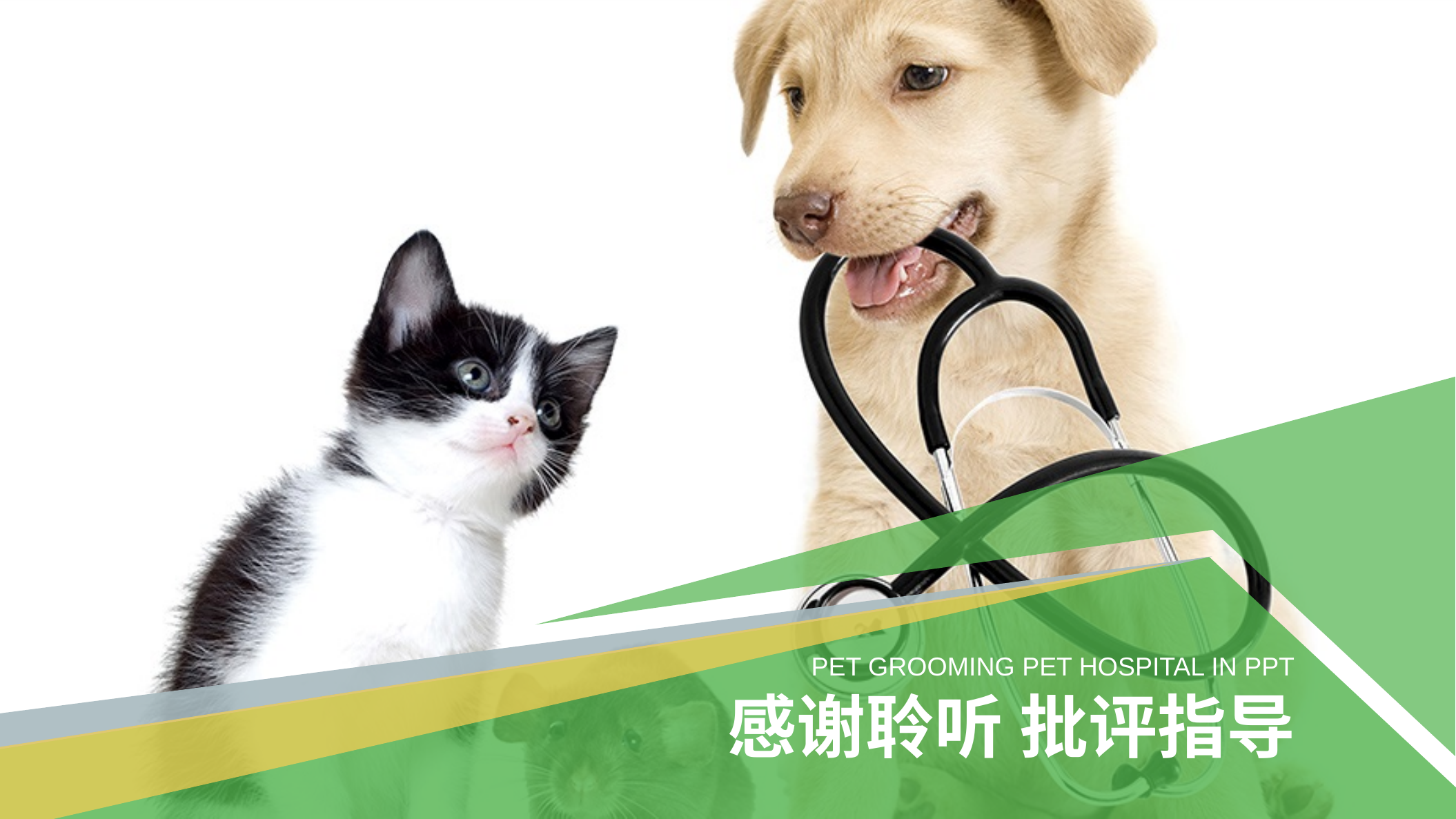

PET GROOMING PET HOSPITAL IN PPT
感谢聆听 批评指导